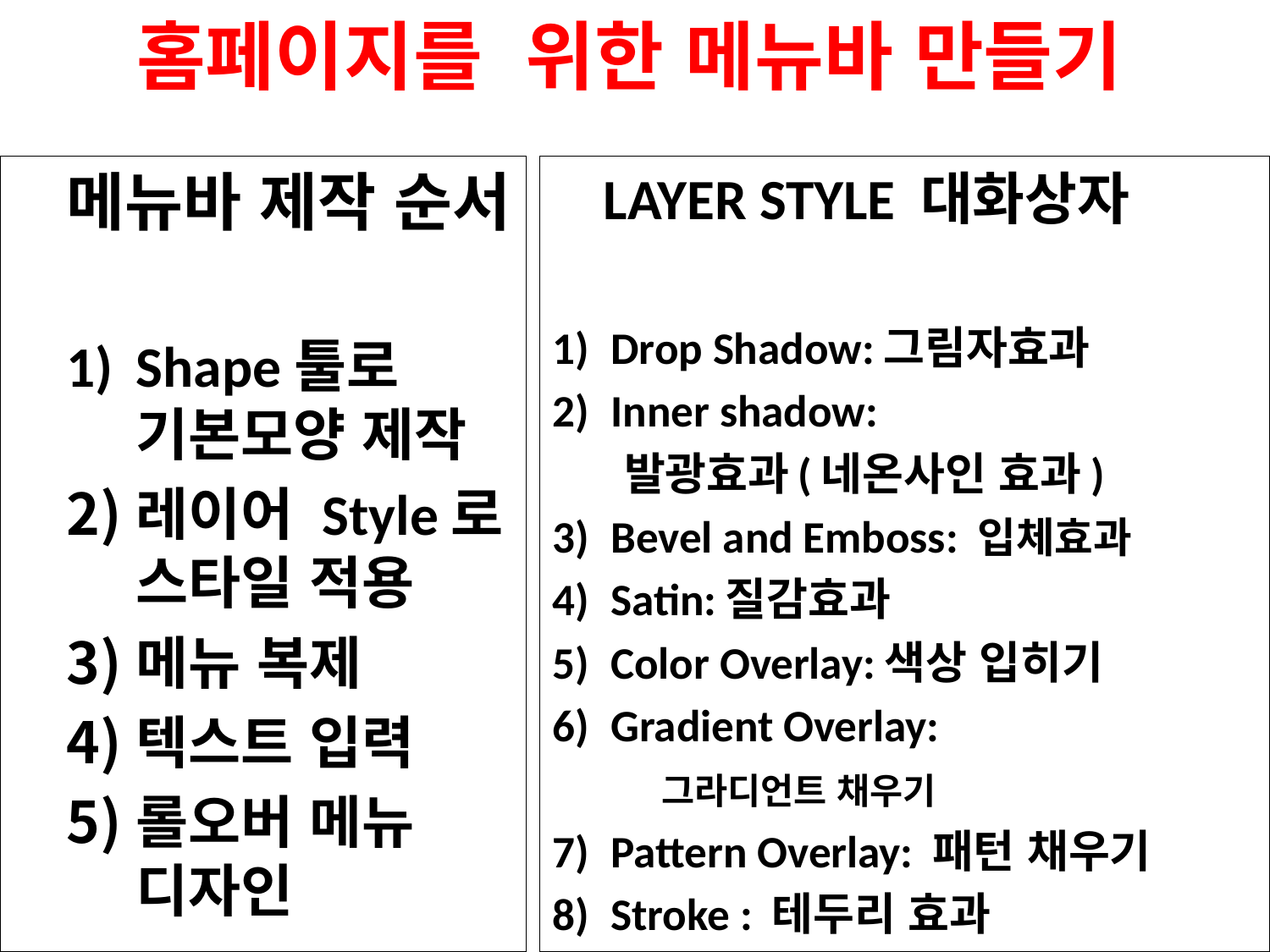

# 홈페이지를  위한 메뉴바 만들기
메뉴바 제작 순서

Shape툴로 기본모양 제작
레이어 Style로 스타일 적용
메뉴 복제
텍스트 입력
롤오버 메뉴 디자인

LAYER STYLE 대화상자

Drop Shadow:그림자효과
Inner shadow:
     발광효과(네온사인 효과)
Bevel and Emboss: 입체효과
Satin:질감효과
Color Overlay:색상 입히기
Gradient Overlay:
        그라디언트 채우기
Pattern Overlay: 패턴 채우기
Stroke : 테두리 효과